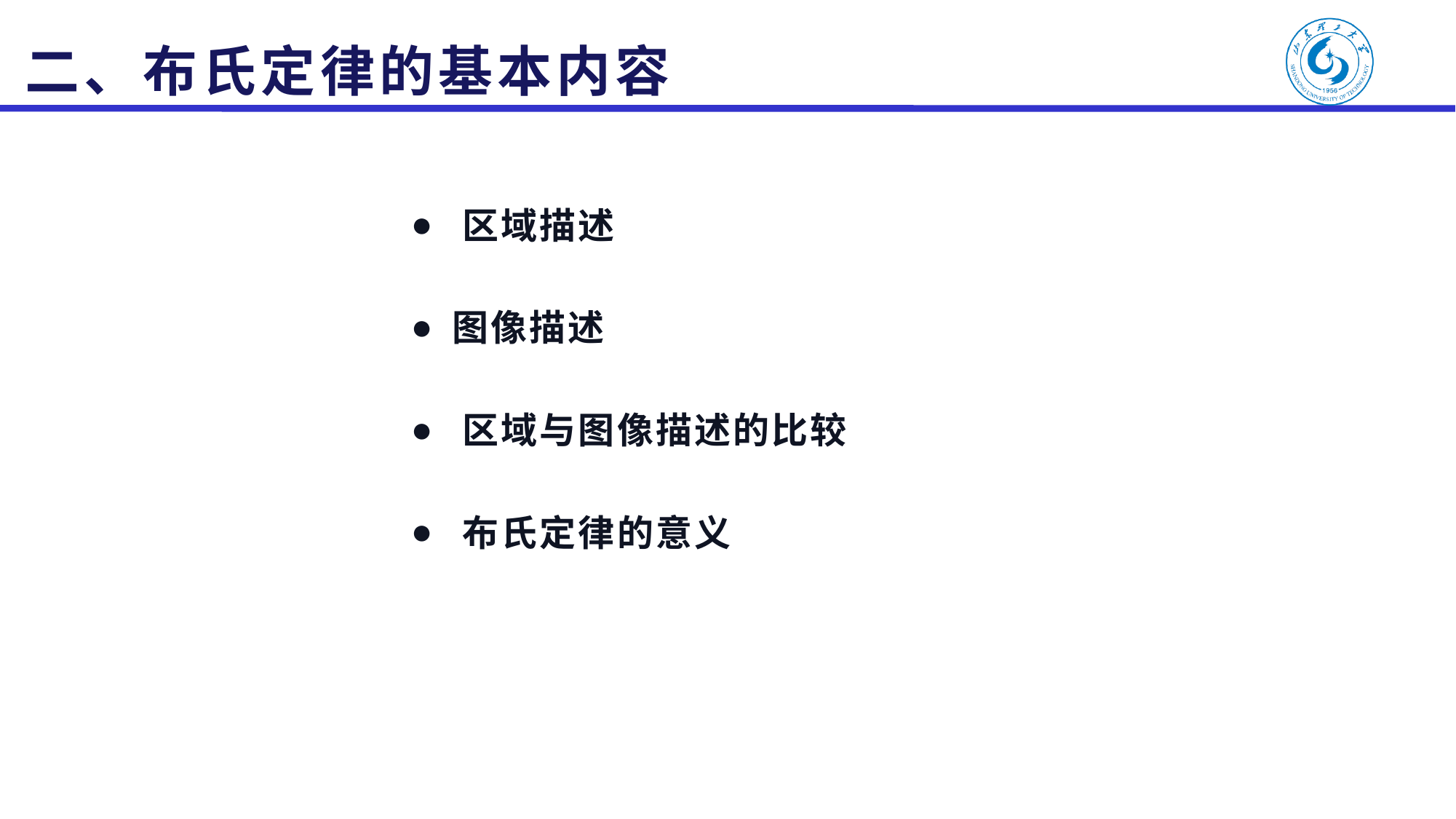

# 二、布氏定律的基本内容
  区域描述
 图像描述
  区域与图像描述的比较
  布氏定律的意义